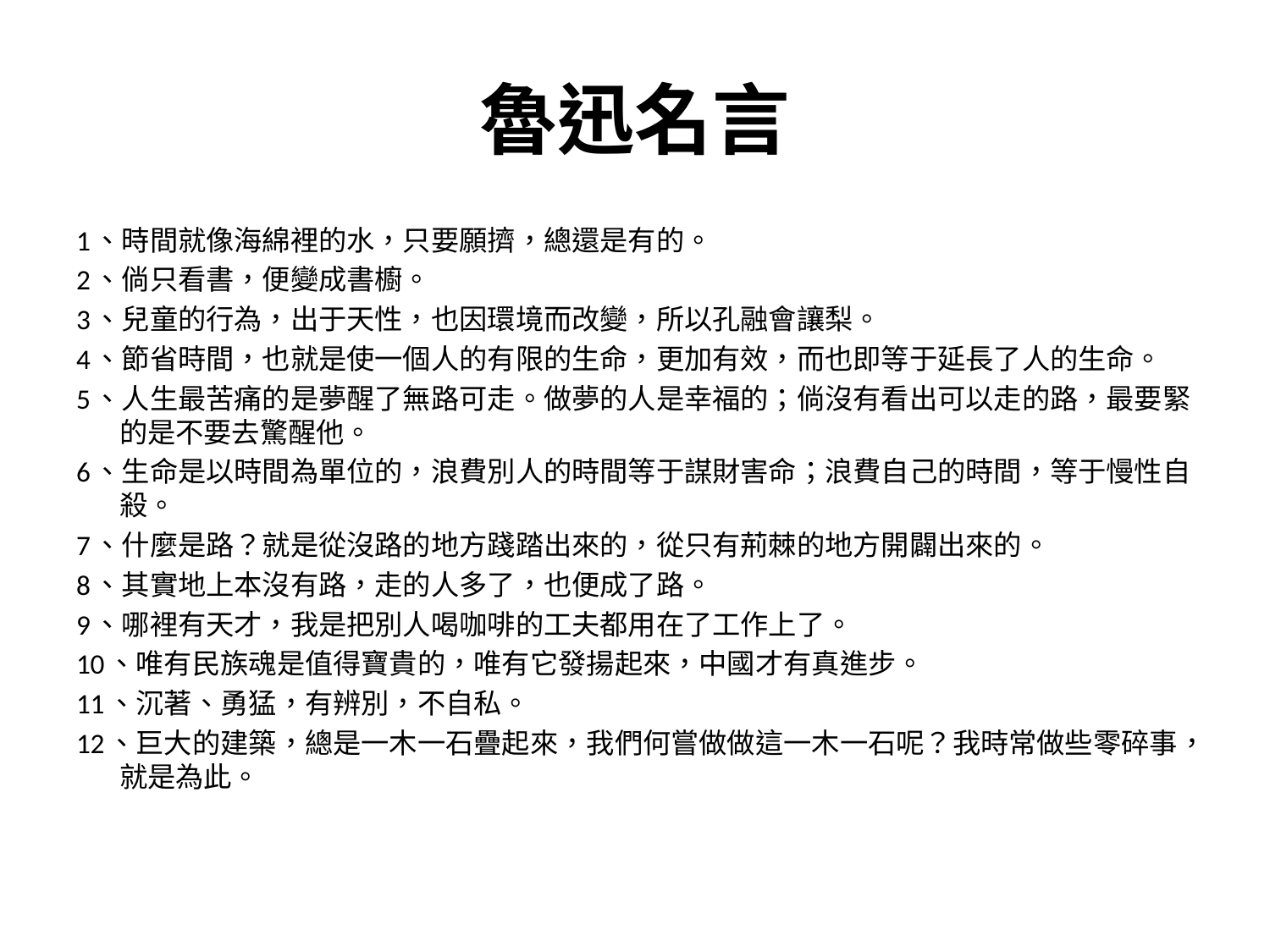

# 魯迅名言
1、時間就像海綿裡的水，只要願擠，總還是有的。
2、倘只看書，便變成書櫥。
3、兒童的行為，出于天性，也因環境而改變，所以孔融會讓梨。
4、節省時間，也就是使一個人的有限的生命，更加有效，而也即等于延長了人的生命。
5、人生最苦痛的是夢醒了無路可走。做夢的人是幸福的；倘沒有看出可以走的路，最要緊的是不要去驚醒他。
6、生命是以時間為單位的，浪費別人的時間等于謀財害命；浪費自己的時間，等于慢性自殺。
7、什麼是路？就是從沒路的地方踐踏出來的，從只有荊棘的地方開闢出來的。
8、其實地上本沒有路，走的人多了，也便成了路。
9、哪裡有天才，我是把別人喝咖啡的工夫都用在了工作上了。
10、唯有民族魂是值得寶貴的，唯有它發揚起來，中國才有真進步。
11、沉著、勇猛，有辨別，不自私。
12、巨大的建築，總是一木一石疊起來，我們何嘗做做這一木一石呢？我時常做些零碎事，就是為此。